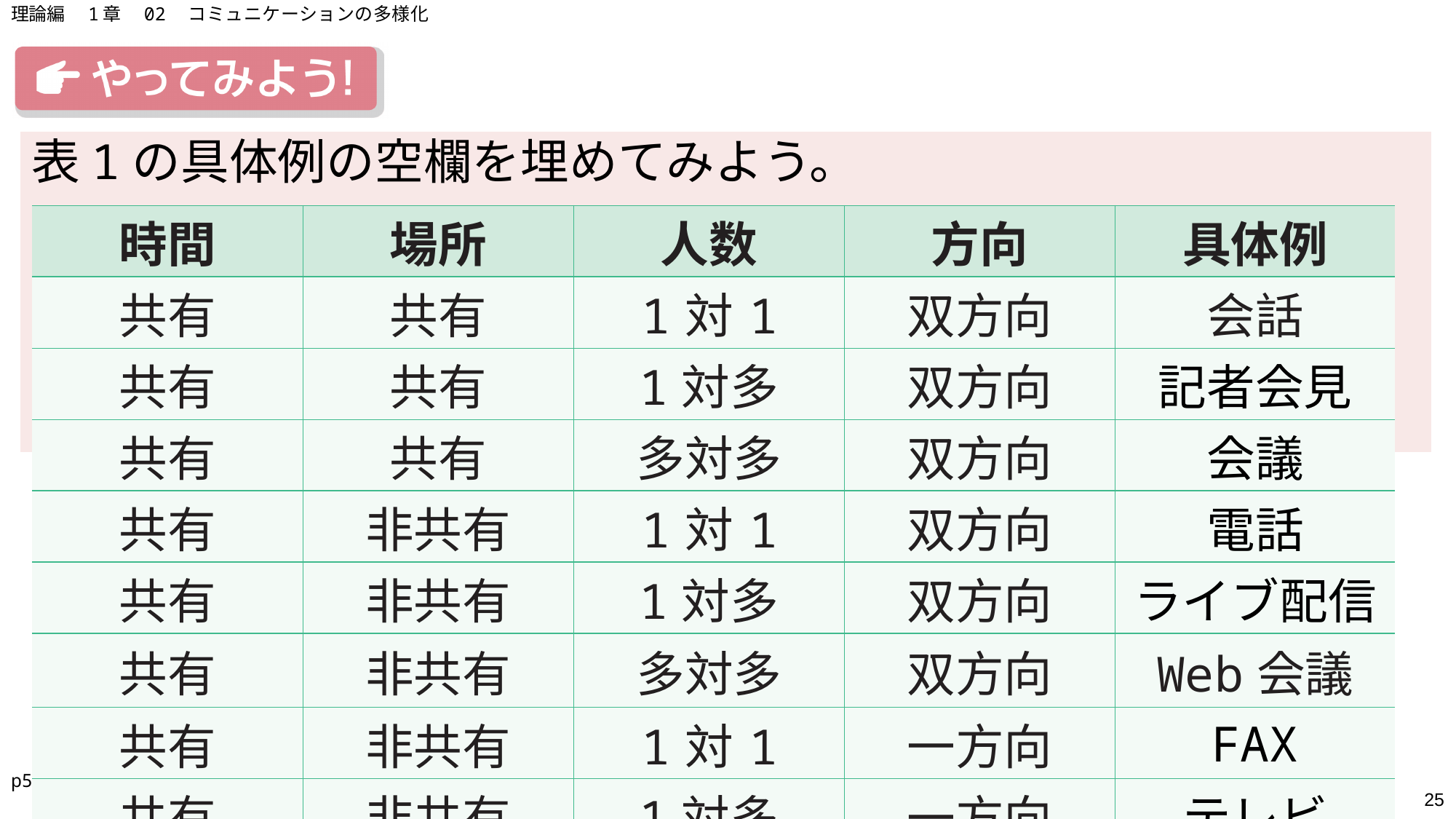

理論編　1章　02　コミュニケーションの多様化

表1の具体例の空欄を埋めてみよう。

| 時間 | 場所 | 人数 | 方向 | 具体例 |
| --- | --- | --- | --- | --- |
| 共有 | 共有 | 1対1 | 双方向 | 会話 |
| 共有 | 共有 | 1対多 | 双方向 | 記者会見 |
| 共有 | 共有 | 多対多 | 双方向 | 会議 |
| 共有 | 非共有 | 1対1 | 双方向 | 電話 |
| 共有 | 非共有 | 1対多 | 双方向 | ライブ配信 |
| 共有 | 非共有 | 多対多 | 双方向 | Web会議 |
| 共有 | 非共有 | 1対1 | 一方向 | FAX |
| 共有 | 非共有 | 1対多 | 一方向 | テレビ |

p56

25